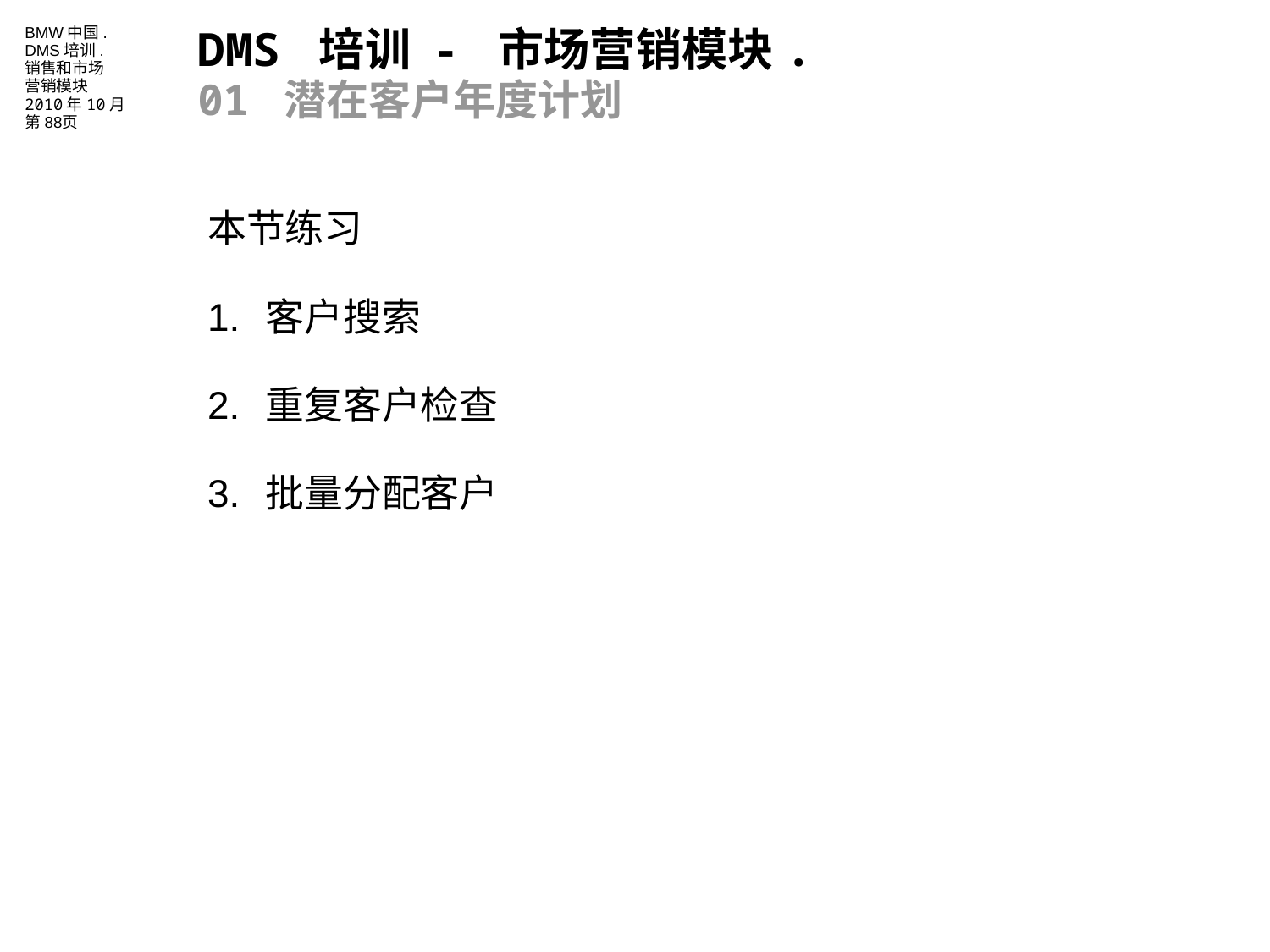

DMS 培训 - 市场营销模块.
01 潜在客户年度计划
本节练习

客户搜索

重复客户检查

批量分配客户